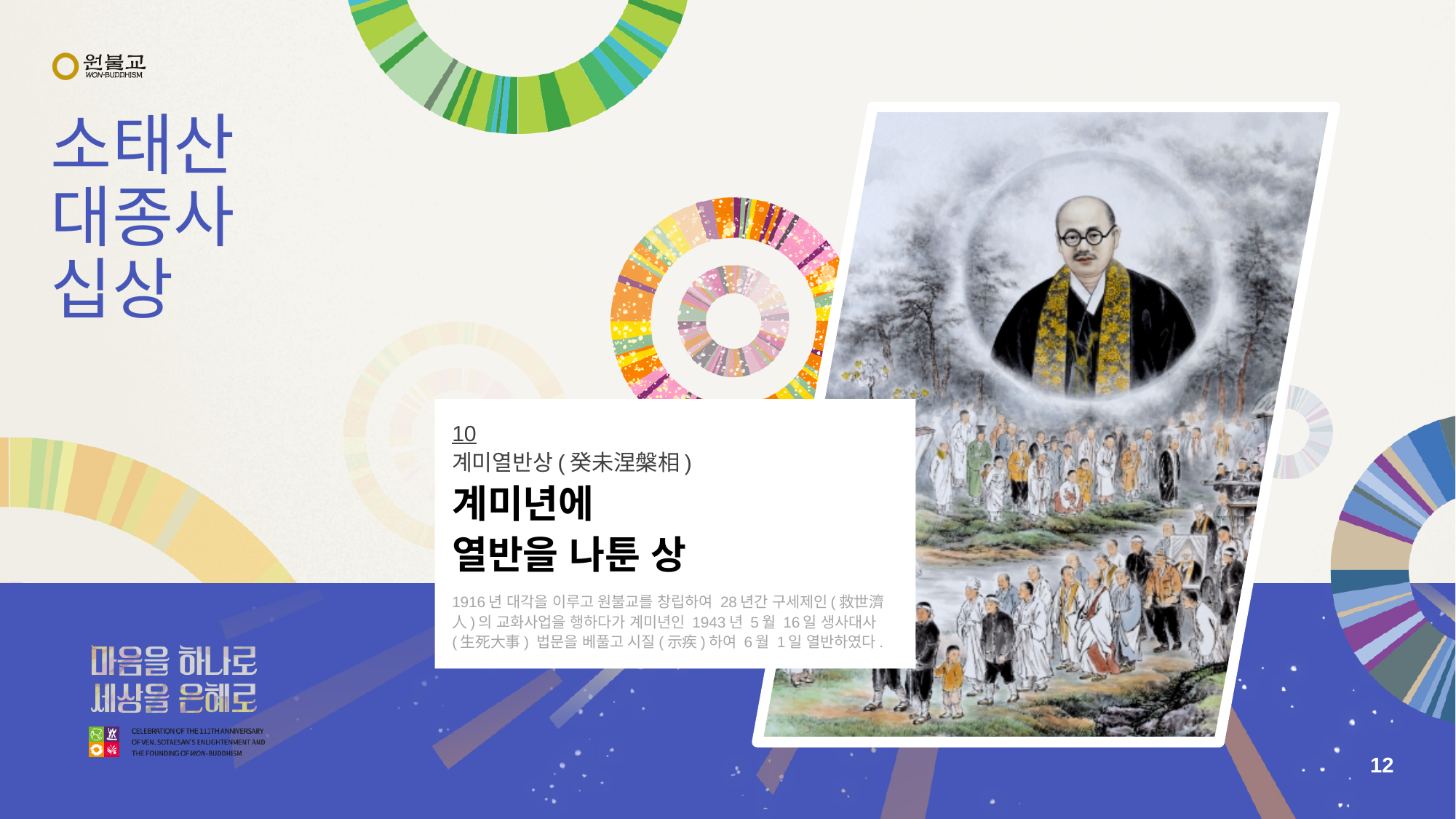

# 소태산 대종사 십상

10
계미열반상(癸未涅槃相)
계미년에
열반을 나툰 상
1916년 대각을 이루고 원불교를 창립하여 28년간 구세제인(救世濟人)의 교화사업을 행하다가 계미년인 1943년 5월 16일 생사대사(生死大事) 법문을 베풀고 시질(示疾)하여 6월 1일 열반하였다.
12